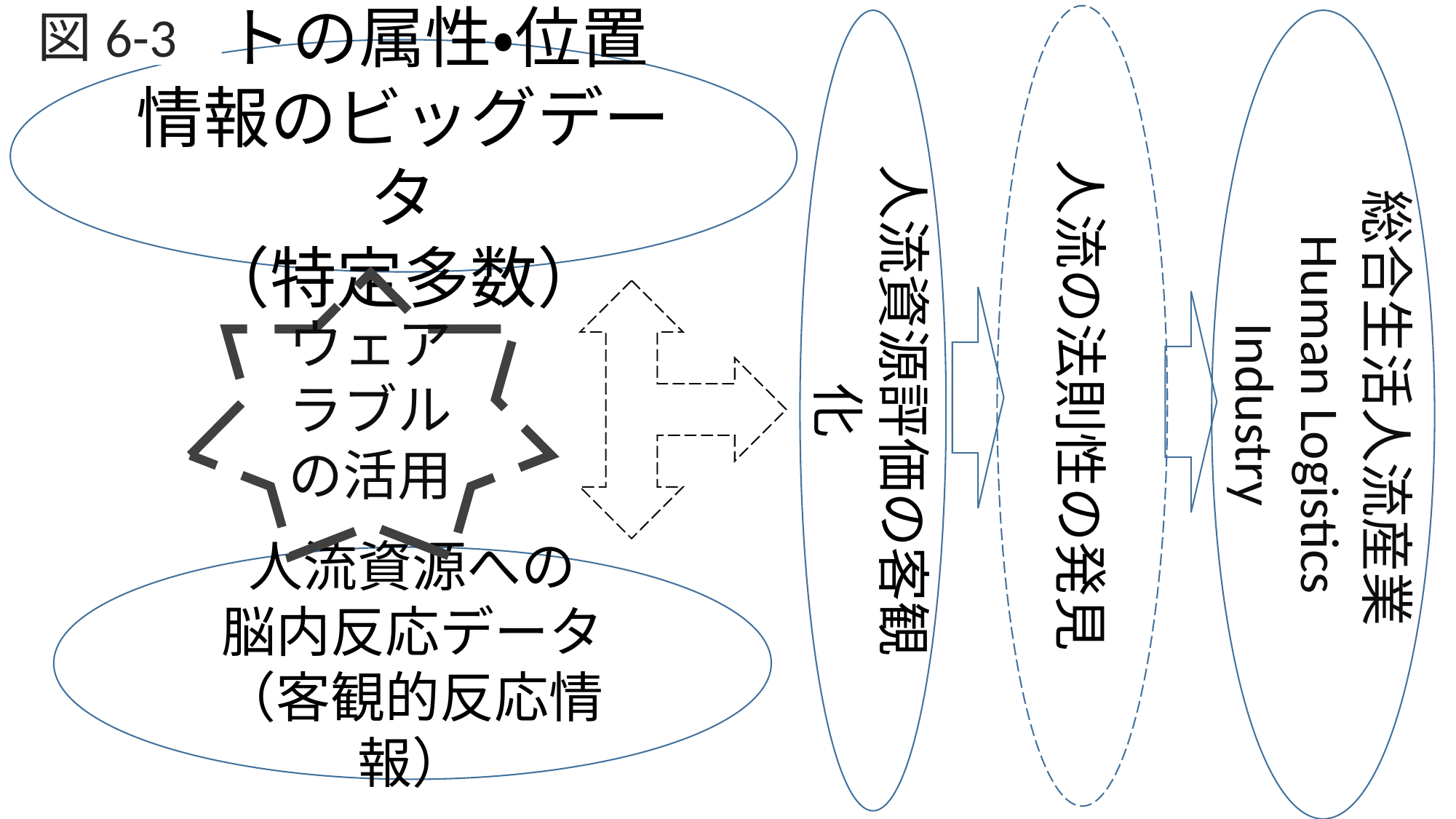

人流の法則性の発見
図6-3
人流資源評価の客観化
総合生活人流産業Human Logistics Industry
ヒトの属性・位置情報のビッグデータ
（特定多数）
ウェアラブルの活用

人流資源への
脳内反応データ
（客観的反応情報）